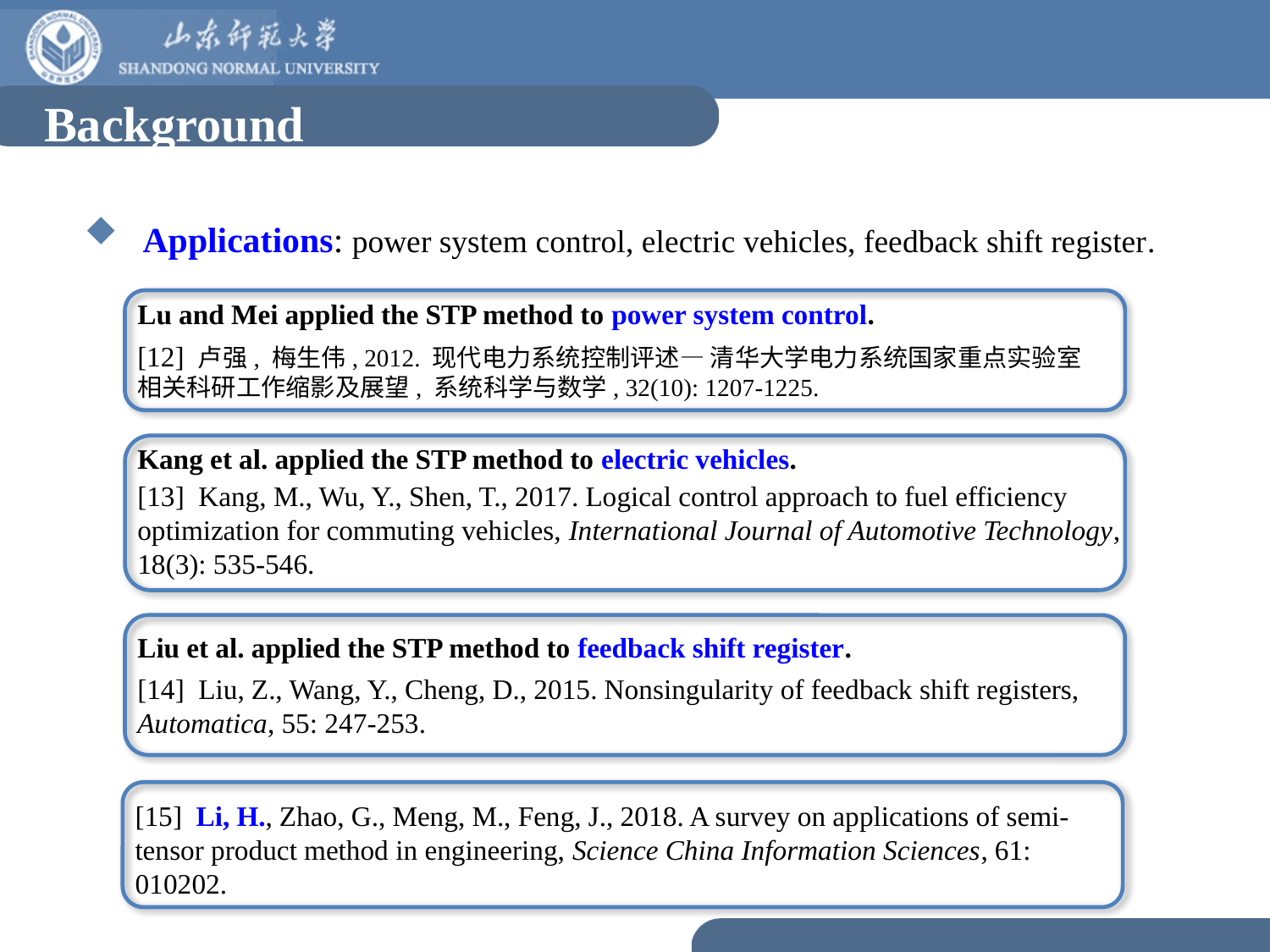

Background
 Applications: power system control, electric vehicles, feedback shift register.

Lu and Mei applied the STP method to power system control.
[12] 卢强, 梅生伟, 2012. 现代电力系统控制评述— 清华大学电力系统国家重点实验室相关科研工作缩影及展望, 系统科学与数学, 32(10): 1207-1225.

Kang et al. applied the STP method to electric vehicles.
[13]  Kang, M., Wu, Y., Shen, T., 2017. Logical control approach to fuel efficiency optimization for commuting vehicles, International Journal of Automotive Technology, 18(3): 535-546.

Liu et al. applied the STP method to feedback shift register.
[14]  Liu, Z., Wang, Y., Cheng, D., 2015. Nonsingularity of feedback shift registers, Automatica, 55: 247-253.

[15]  Li, H., Zhao, G., Meng, M., Feng, J., 2018. A survey on applications of semi-tensor product method in engineering, Science China Information Sciences, 61: 010202.